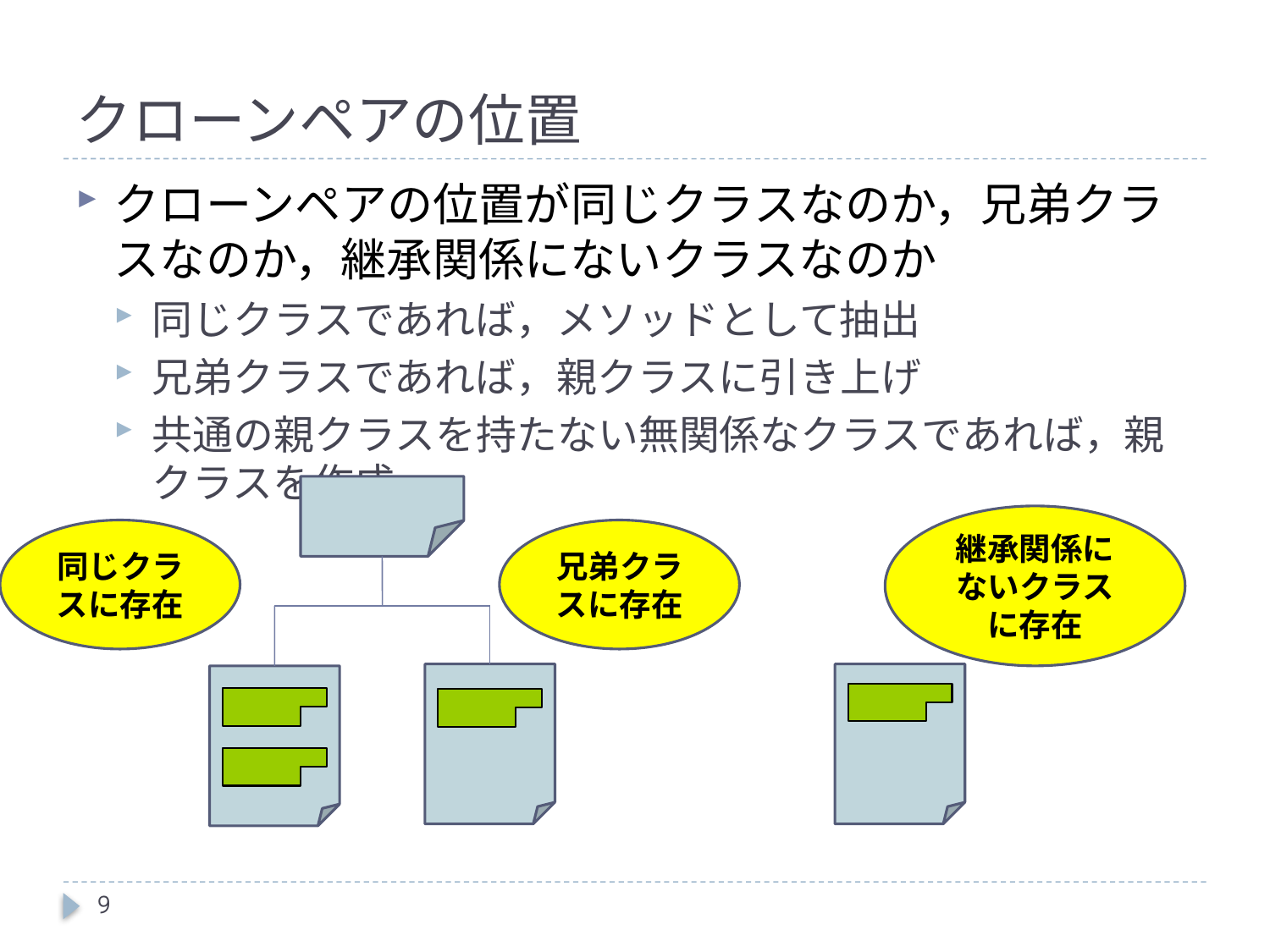

# クローンペアの位置
クローンペアの位置が同じクラスなのか，兄弟クラスなのか，継承関係にないクラスなのか
同じクラスであれば，メソッドとして抽出
兄弟クラスであれば，親クラスに引き上げ
共通の親クラスを持たない無関係なクラスであれば，親クラスを作成

継承関係に
ないクラスに存在
同じクラスに存在
兄弟クラスに存在

9